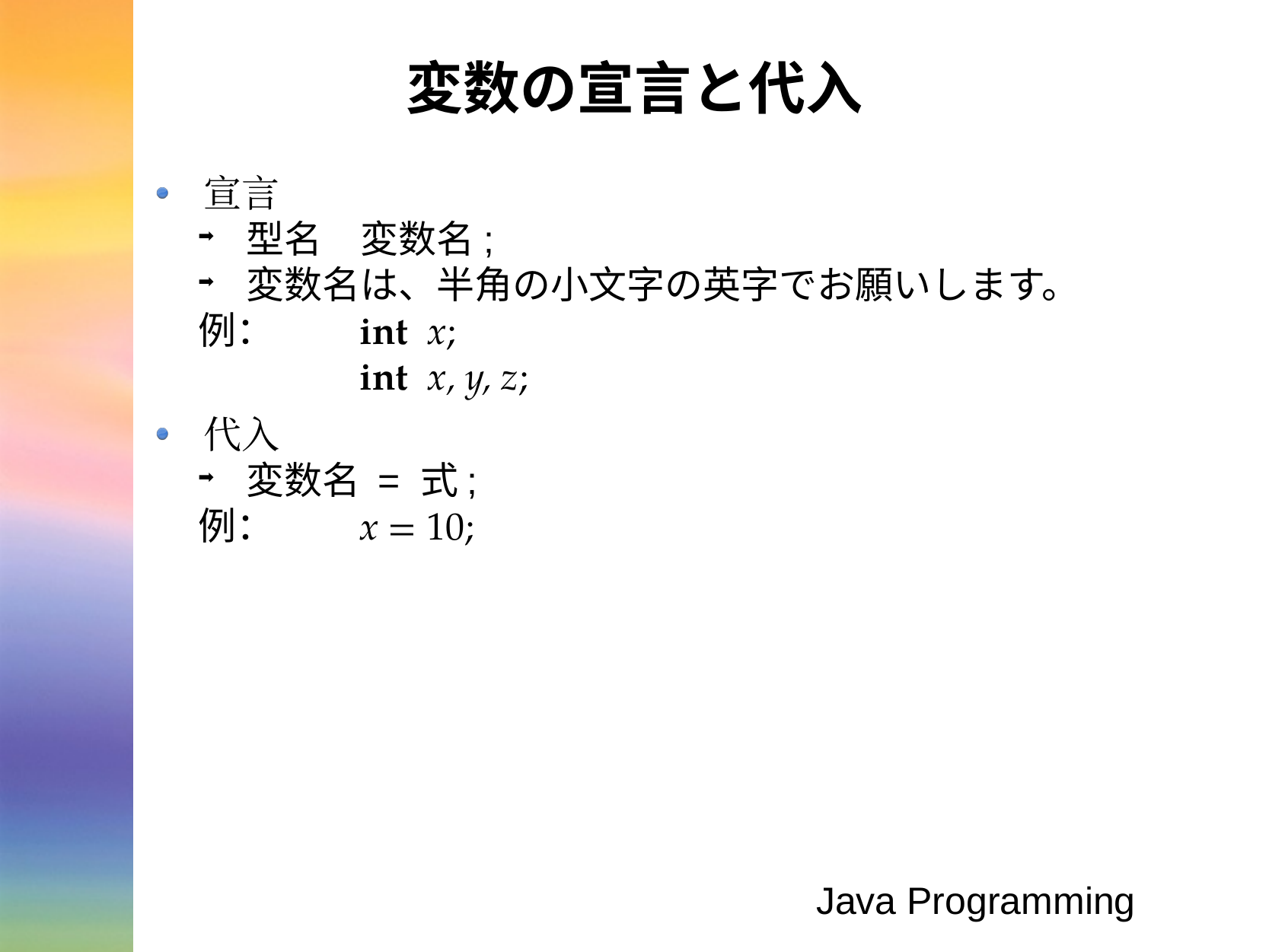

# 変数の宣言と代入
宣言
型名　変数名;
変数名は、半角の小文字の英字でお願いします。
例：　　int  x;
　　　　int  x, y, z;
代入
変数名 = 式;
例：　　x = 10;